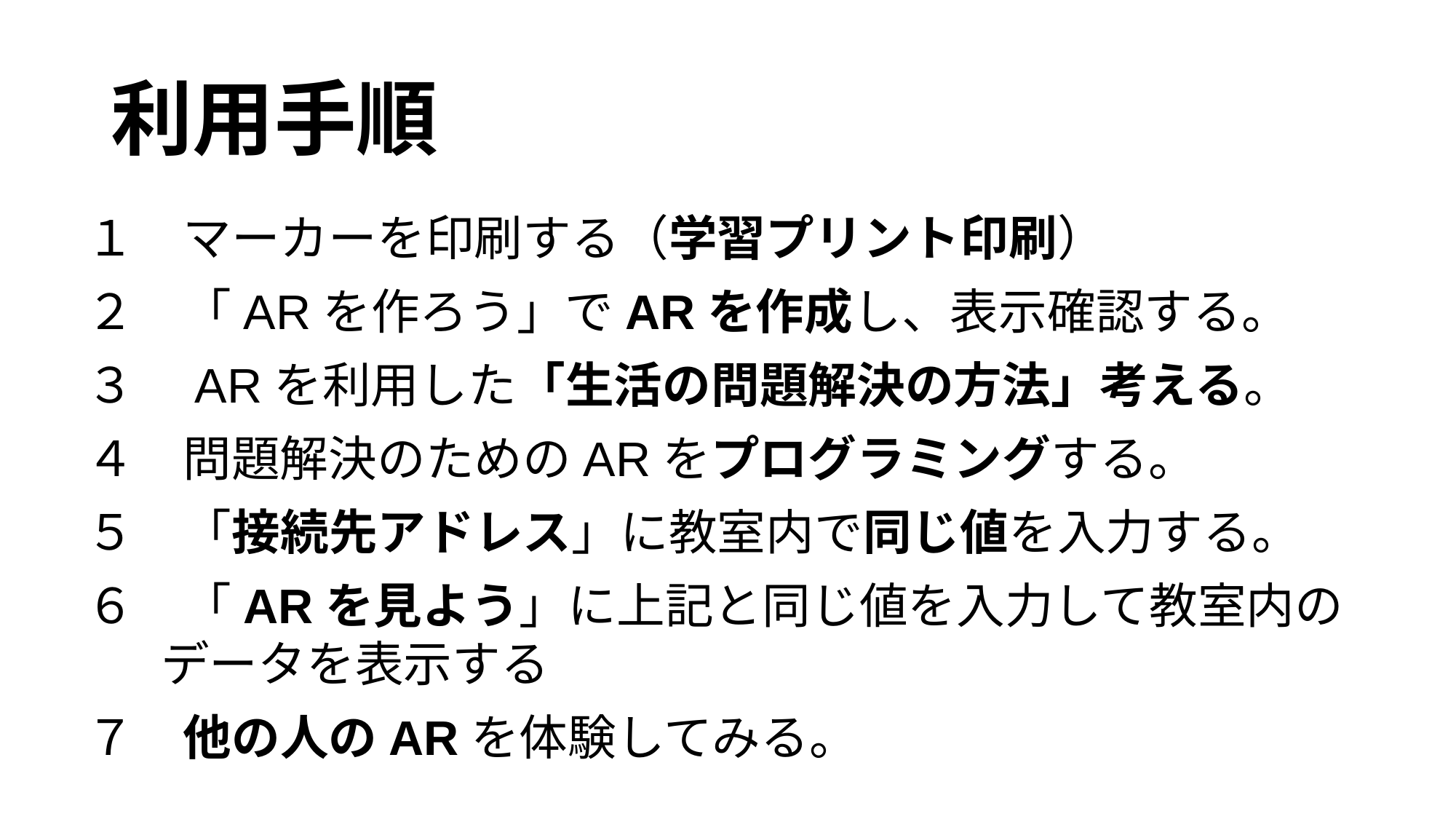

# 利用手順
１　マーカーを印刷する（学習プリント印刷）
２　「ARを作ろう」でARを作成し、表示確認する。
３　ARを利用した「生活の問題解決の方法」考える。
４　問題解決のためのARをプログラミングする。
５　「接続先アドレス」に教室内で同じ値を入力する。
６　「ARを見よう」に上記と同じ値を入力して教室内のデータを表示する
７　他の人のARを体験してみる。